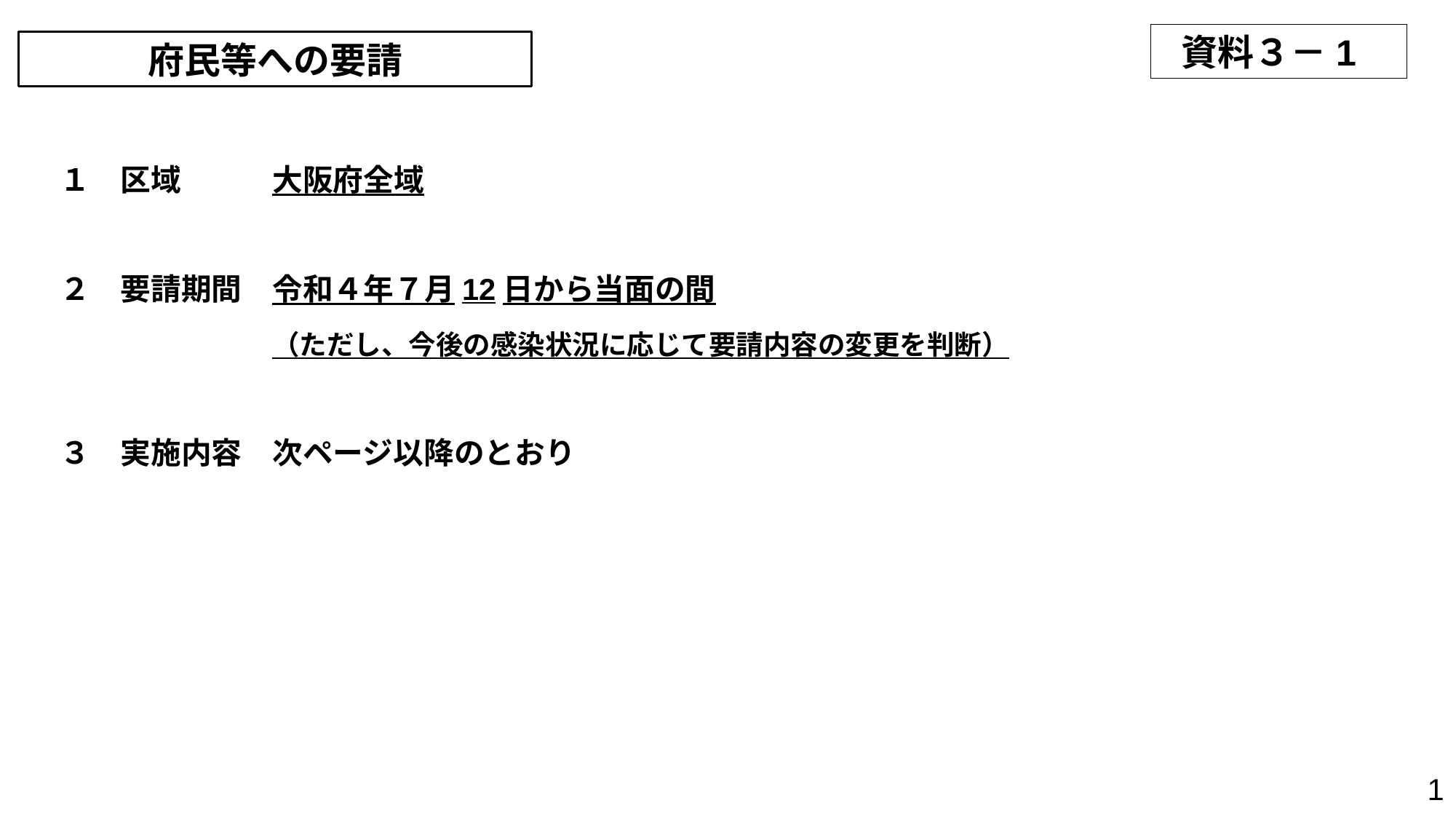

資料３－1
府民等への要請
　１　区域　　　大阪府全域

　２　要請期間　令和４年７月12日から当面の間
　　　　　　　　（ただし、今後の感染状況に応じて要請内容の変更を判断）

　３　実施内容　次ページ以降のとおり

1